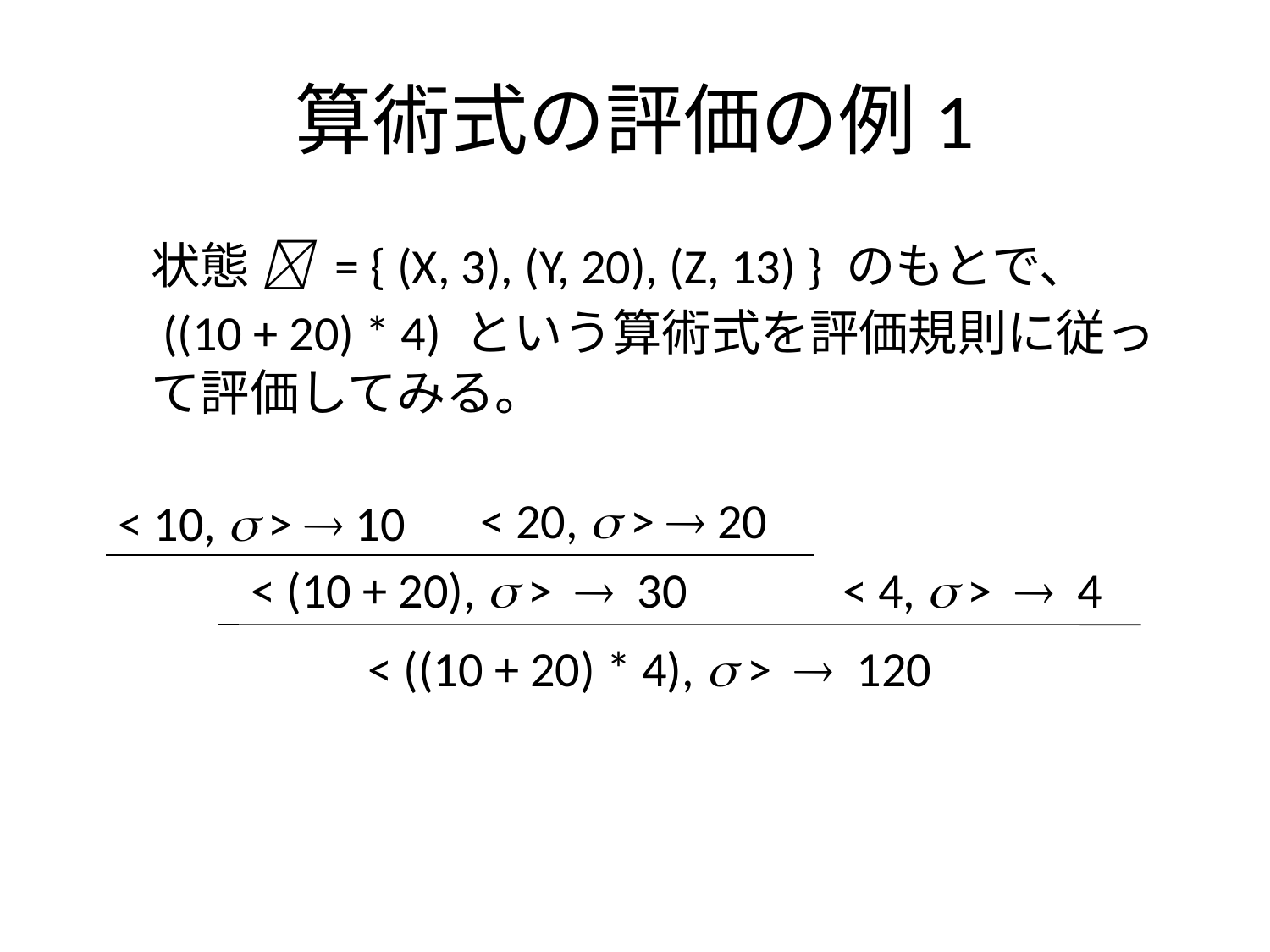

# 算術式の評価の例1
状態 σ  = { (X, 3), (Y, 20), (Z, 13) } のもとで、
 ((10 + 20) * 4) という算術式を評価規則に従って評価してみる。
< 20, σ > → 20
< 10, σ > → 10
< (10 + 20), σ >  →  30
< 4, σ >  →  4
< ((10 + 20) * 4), σ >  →  120